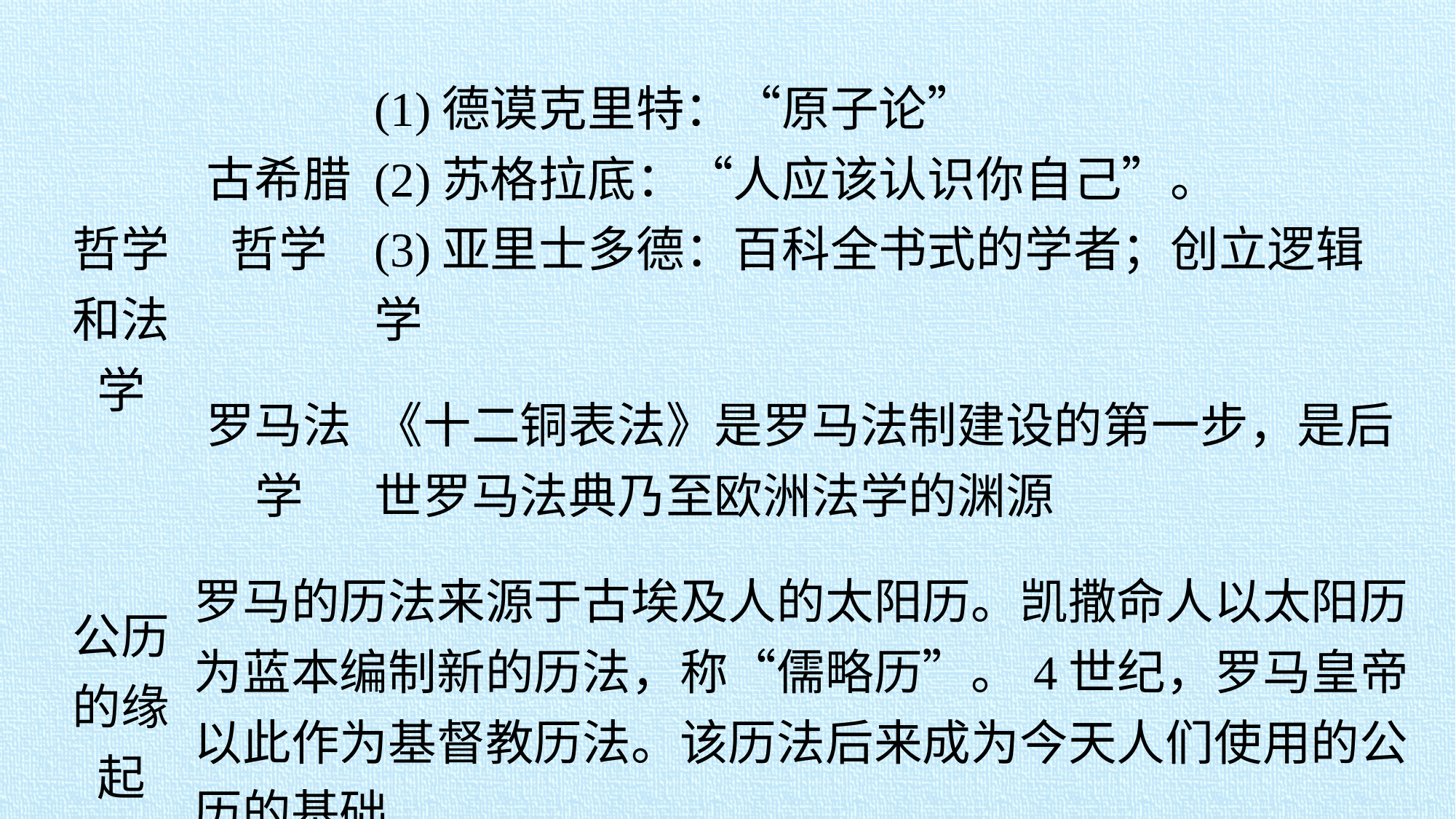

| 哲学和法学 | 古希腊 哲学 | (1)德谟克里特：“原子论” (2)苏格拉底：“人应该认识你自己”。 (3)亚里士多德：百科全书式的学者；创立逻辑学 |
| --- | --- | --- |
|  | 罗马法学 | 《十二铜表法》是罗马法制建设的第一步，是后世罗马法典乃至欧洲法学的渊源 |
| 公历的缘起 | 罗马的历法来源于古埃及人的太阳历。凯撒命人以太阳历为蓝本编制新的历法，称“儒略历”。4世纪，罗马皇帝以此作为基督教历法。该历法后来成为今天人们使用的公历的基础 |  |